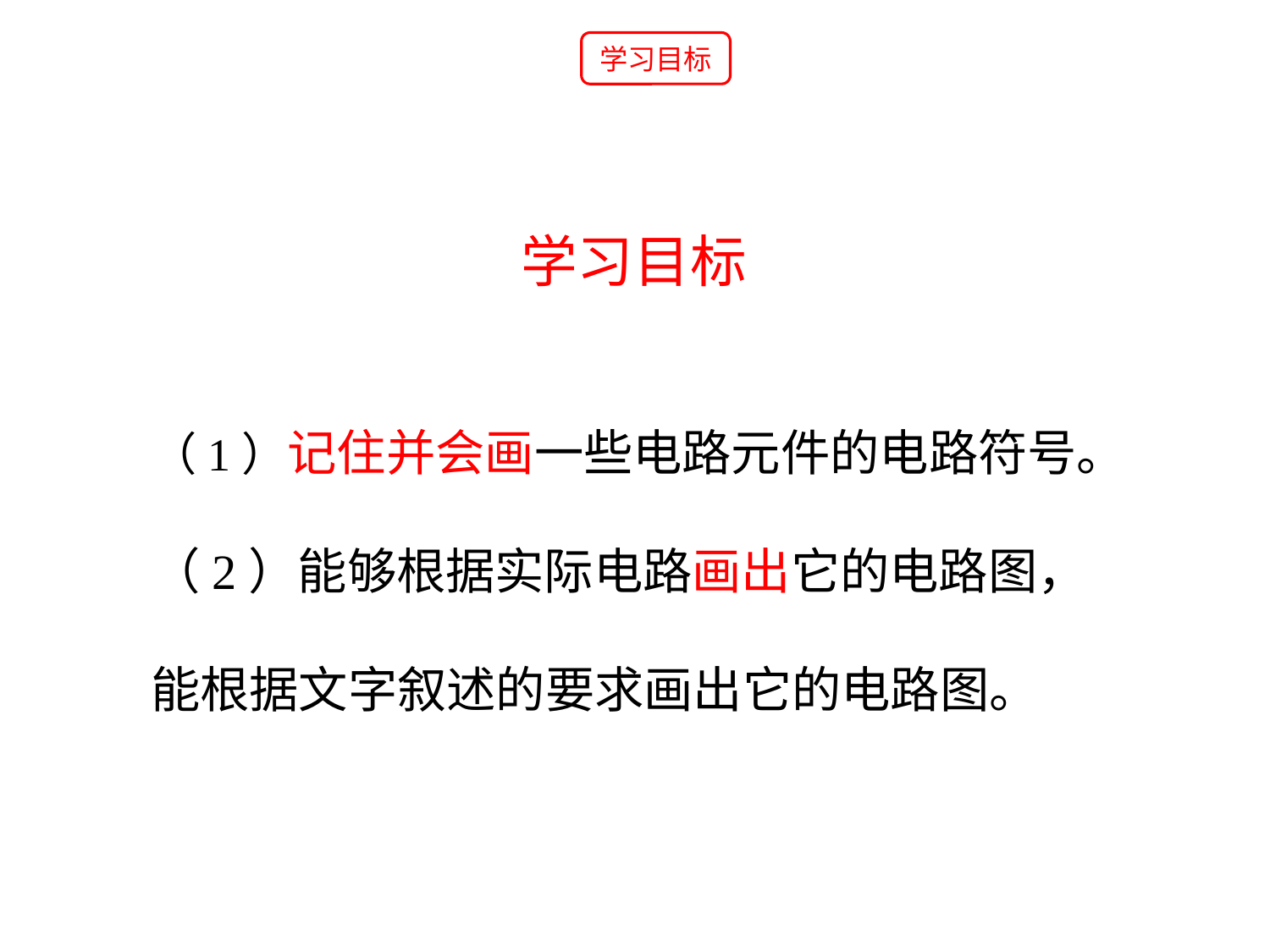

学习目标
学习目标
（1）记住并会画一些电路元件的电路符号。（2）能够根据实际电路画出它的电路图，能根据文字叙述的要求画出它的电路图。